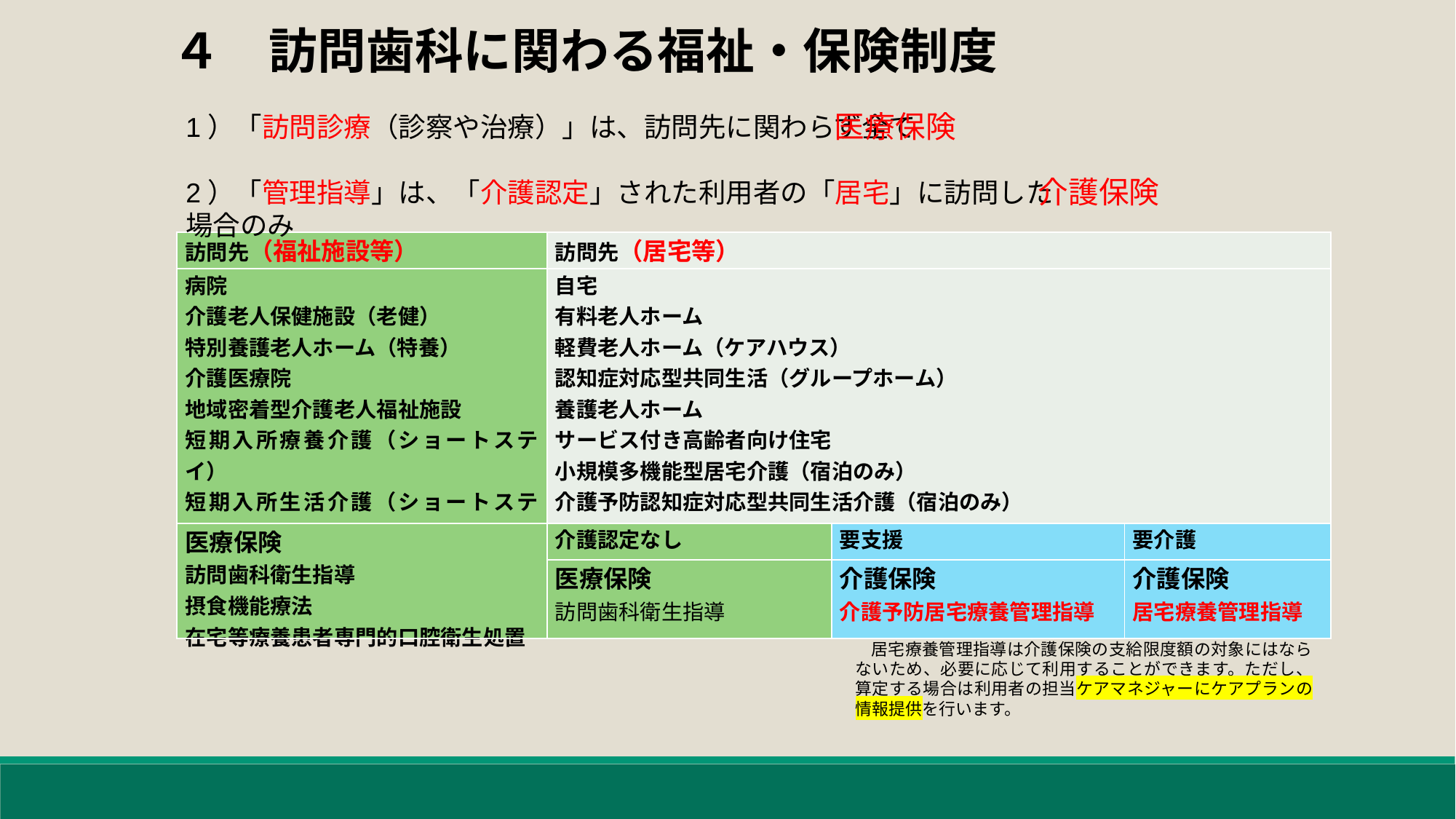

４　訪問歯科に関わる福祉・保険制度
医療保険
1）「訪問診療（診察や治療）」は、訪問先に関わらず全て

2）「管理指導」は、「介護認定」された利用者の「居宅」に訪問した場合のみ
介護保険
| 訪問先（福祉施設等） | 訪問先（居宅等） |  |  |
| --- | --- | --- | --- |
| 病院 介護老人保健施設（老健） 特別養護老人ホーム（特養） 介護医療院 地域密着型介護老人福祉施設 短期入所療養介護（ショートステイ） 短期入所生活介護（ショートステイ） | 自宅 有料老人ホーム 軽費老人ホーム（ケアハウス） 認知症対応型共同生活（グループホーム） 養護老人ホーム サービス付き高齢者向け住宅 小規模多機能型居宅介護（宿泊のみ） 介護予防認知症対応型共同生活介護（宿泊のみ） 複合型サービス（宿泊のみ）　など |  |  |
| 医療保険 訪問歯科衛生指導 摂食機能療法 在宅等療養患者専門的口腔衛生処置 | 介護認定なし | 要支援 | 要介護 |
|  | 医療保険 訪問歯科衛生指導 | 介護保険 介護予防居宅療養管理指導 | 介護保険 居宅療養管理指導 |
居宅療養管理指導は介護保険の支給限度額の対象にはならないため、必要に応じて利用することができます。ただし、算定する場合は利用者の担当ケアマネジャーにケアプランの情報提供を行います。